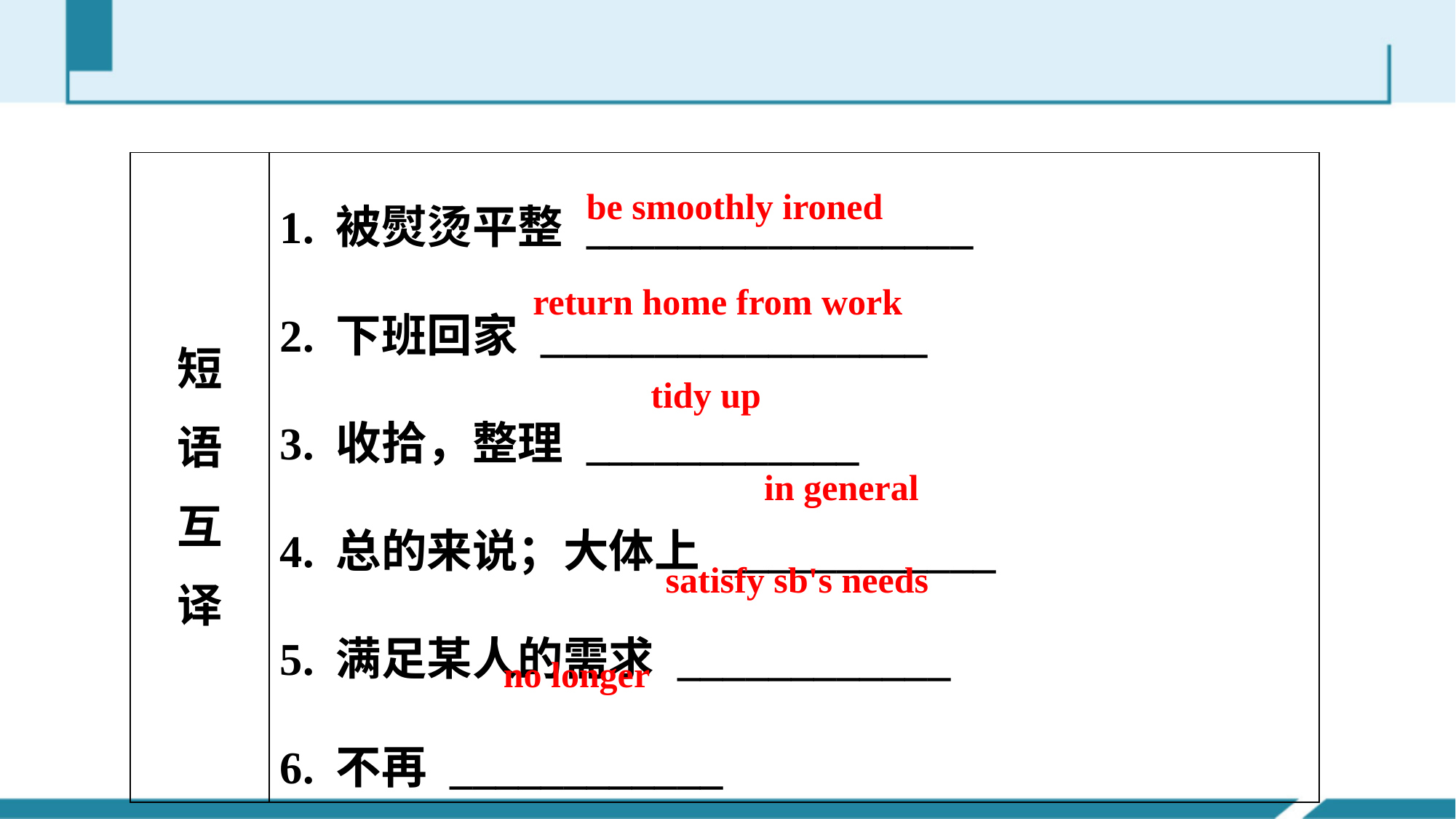

| 短 语 互 译 | 1. 被熨烫平整 \_\_\_\_\_\_\_\_\_\_\_\_\_\_\_\_\_ 2. 下班回家 \_\_\_\_\_\_\_\_\_\_\_\_\_\_\_\_\_ 3. 收拾，整理 \_\_\_\_\_\_\_\_\_\_\_\_ 4. 总的来说；大体上 \_\_\_\_\_\_\_\_\_\_\_\_ 5. 满足某人的需求 \_\_\_\_\_\_\_\_\_\_\_\_ 6. 不再 \_\_\_\_\_\_\_\_\_\_\_\_ |
| --- | --- |
be smoothly ironed
return home from work

tidy up
in general
satisfy sb's needs
no longer